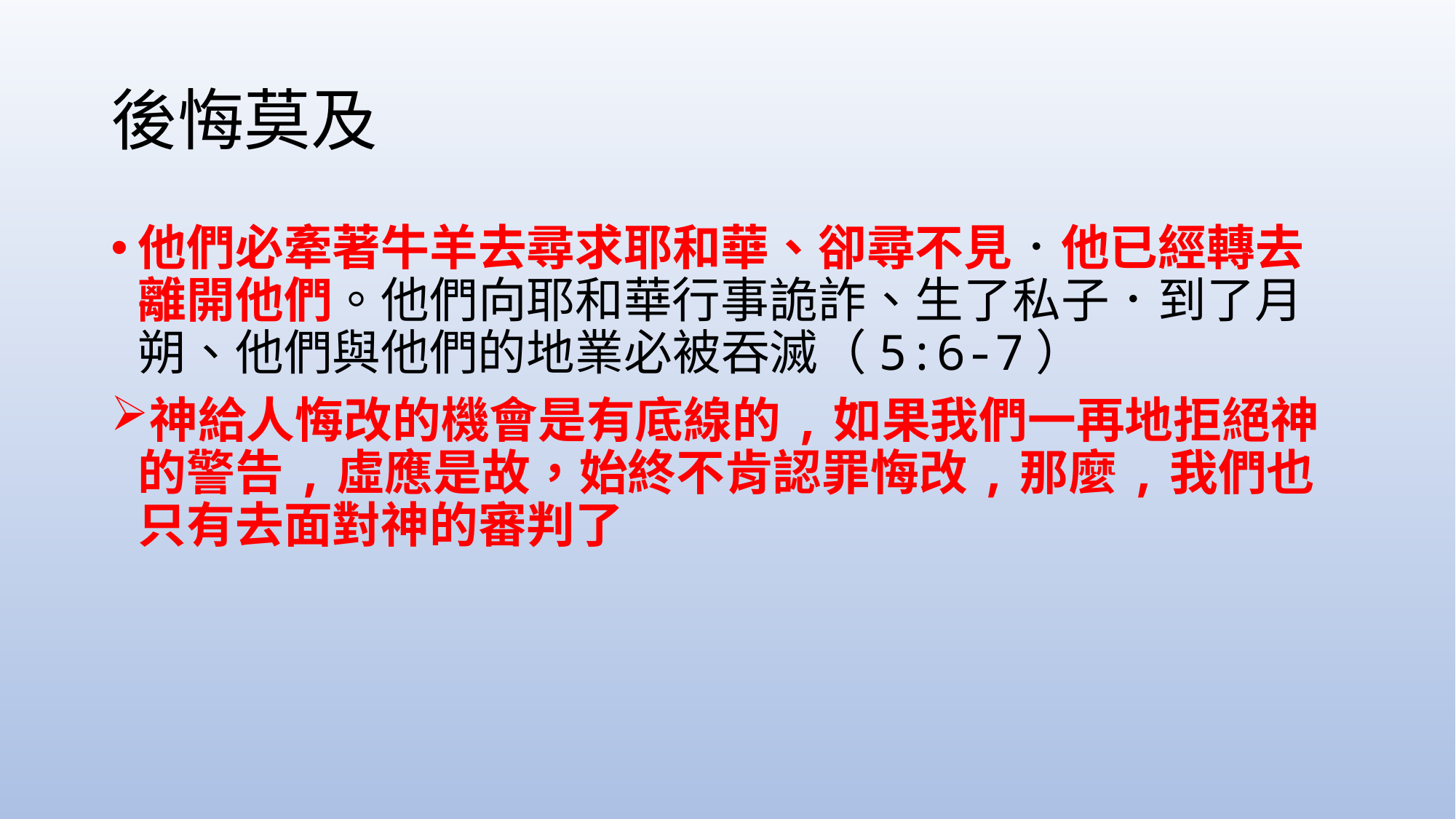

# 後悔莫及
他們必牽著牛羊去尋求耶和華、卻尋不見．他已經轉去離開他們。他們向耶和華行事詭詐、生了私子．到了月朔、他們與他們的地業必被吞滅（5:6-7）
神給人悔改的機會是有底線的,如果我們一再地拒絕神的警告,虛應是故，始終不肯認罪悔改,那麼,我們也只有去面對神的審判了